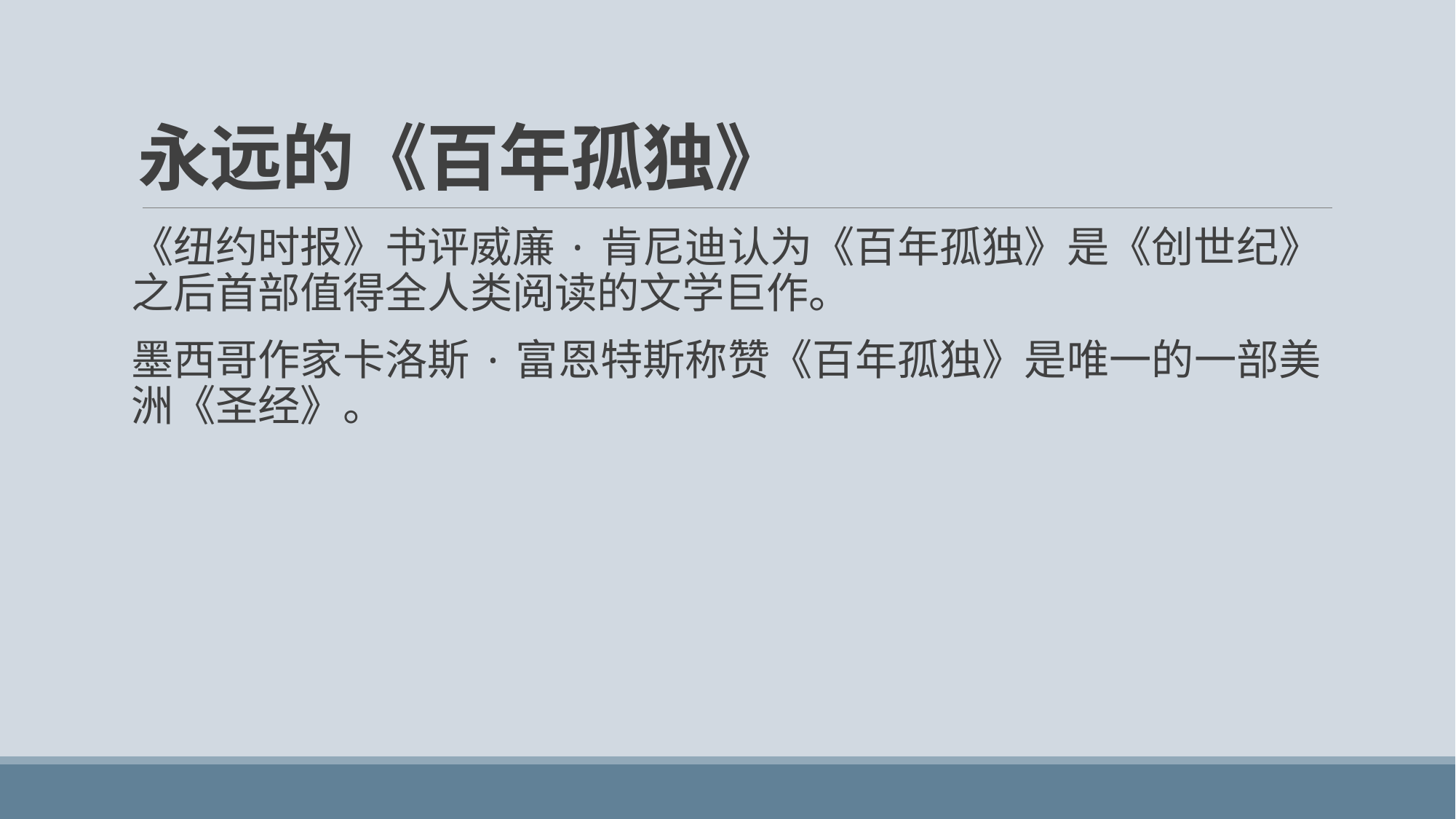

# 永远的《百年孤独》
《纽约时报》书评威廉·肯尼迪认为《百年孤独》是《创世纪》之后首部值得全人类阅读的文学巨作。
墨西哥作家卡洛斯·富恩特斯称赞《百年孤独》是唯一的一部美洲《圣经》。